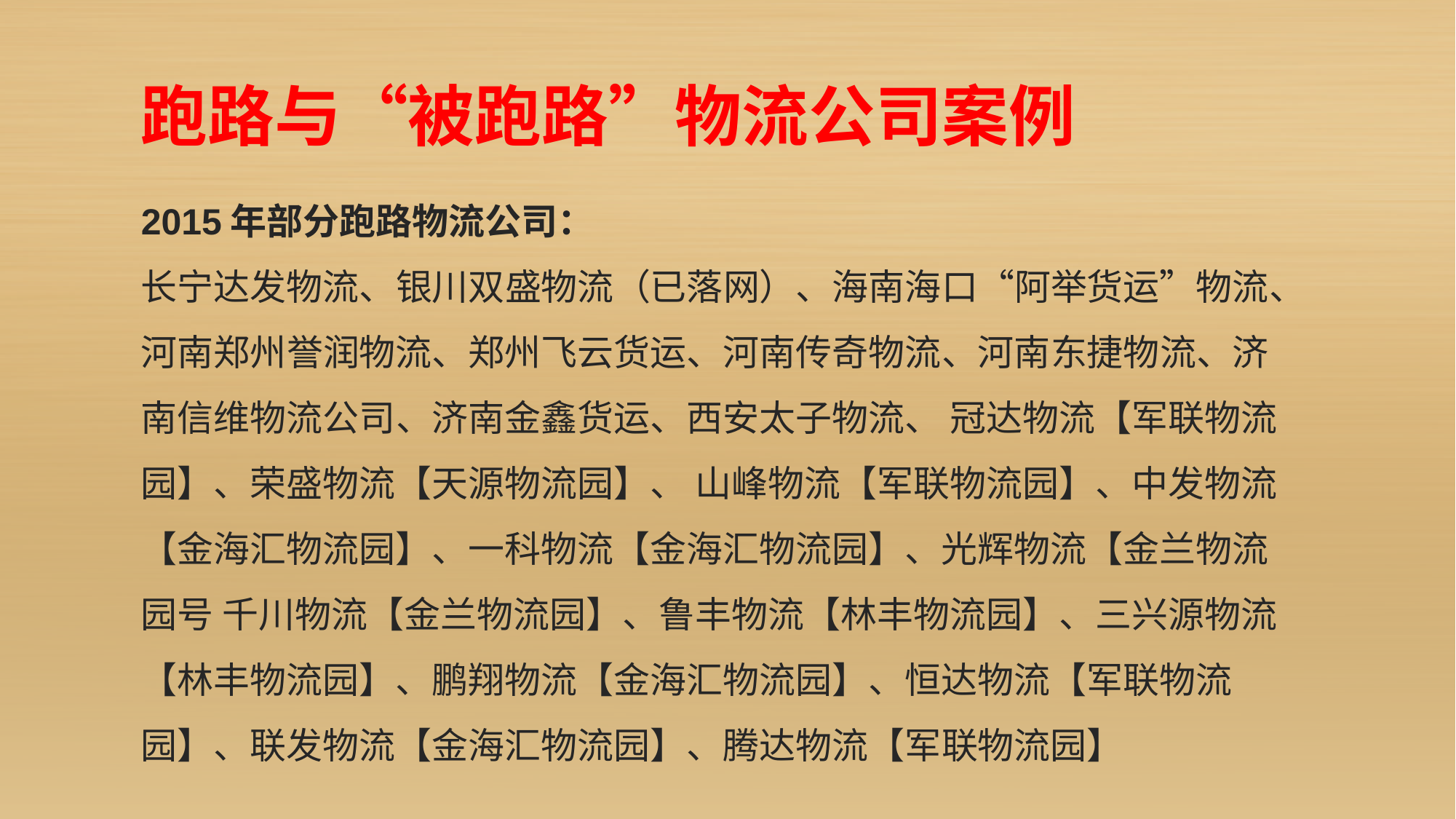

跑路与“被跑路”物流公司案例
2015年部分跑路物流公司：
长宁达发物流、银川双盛物流（已落网）、海南海口“阿举货运”物流、河南郑州誉润物流、郑州飞云货运、河南传奇物流、河南东捷物流、济南信维物流公司、济南金鑫货运、西安太子物流、 冠达物流【军联物流园】、荣盛物流【天源物流园】、 山峰物流【军联物流园】、中发物流【金海汇物流园】、一科物流【金海汇物流园】、光辉物流【金兰物流园号 千川物流【金兰物流园】、鲁丰物流【林丰物流园】、三兴源物流【林丰物流园】、鹏翔物流【金海汇物流园】、恒达物流【军联物流园】、联发物流【金海汇物流园】、腾达物流【军联物流园】